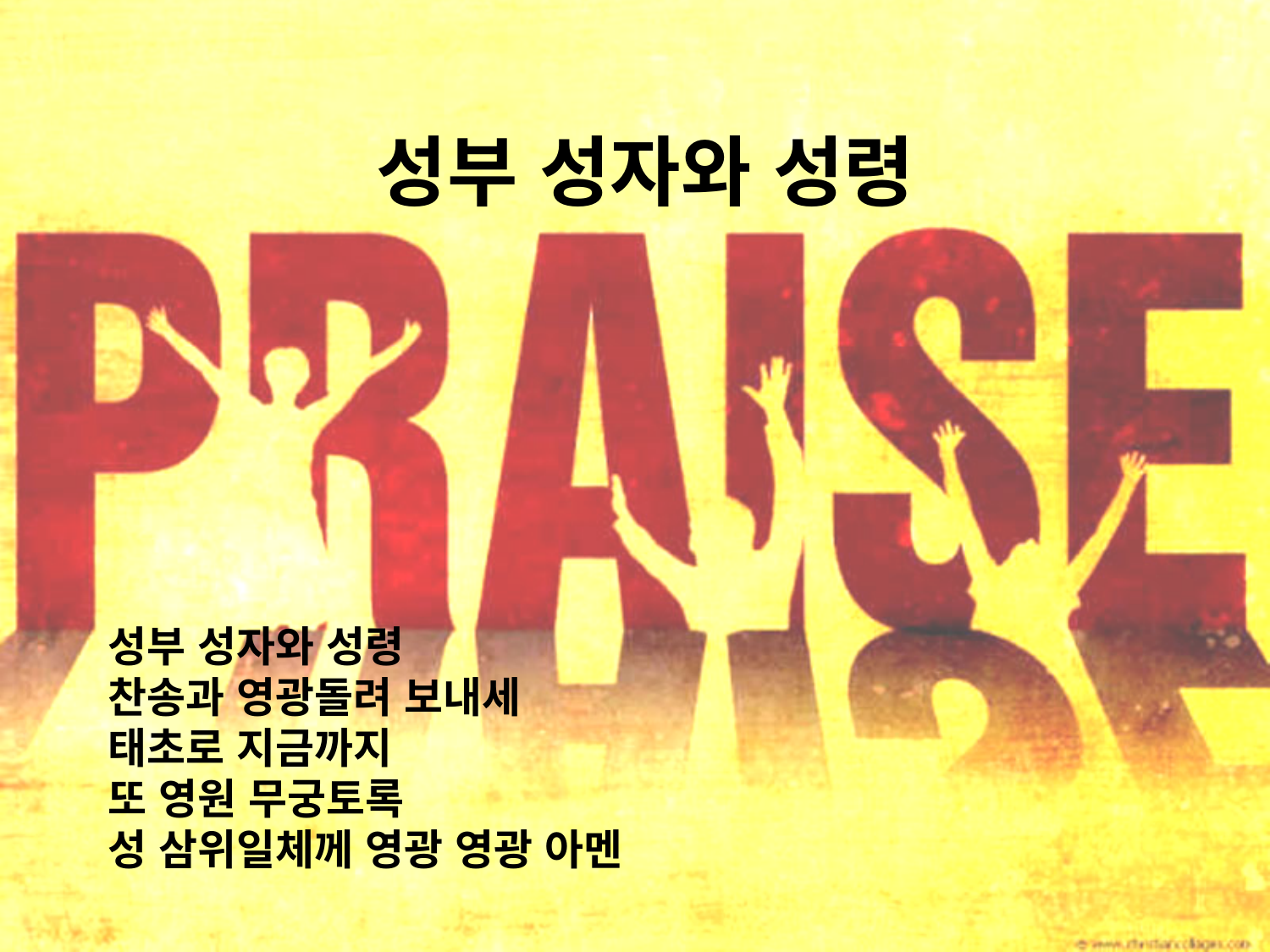

# 성부 성자와 성령
성부 성자와 성령
찬송과 영광돌려 보내세
태초로 지금까지
또 영원 무궁토록
성 삼위일체께 영광 영광 아멘